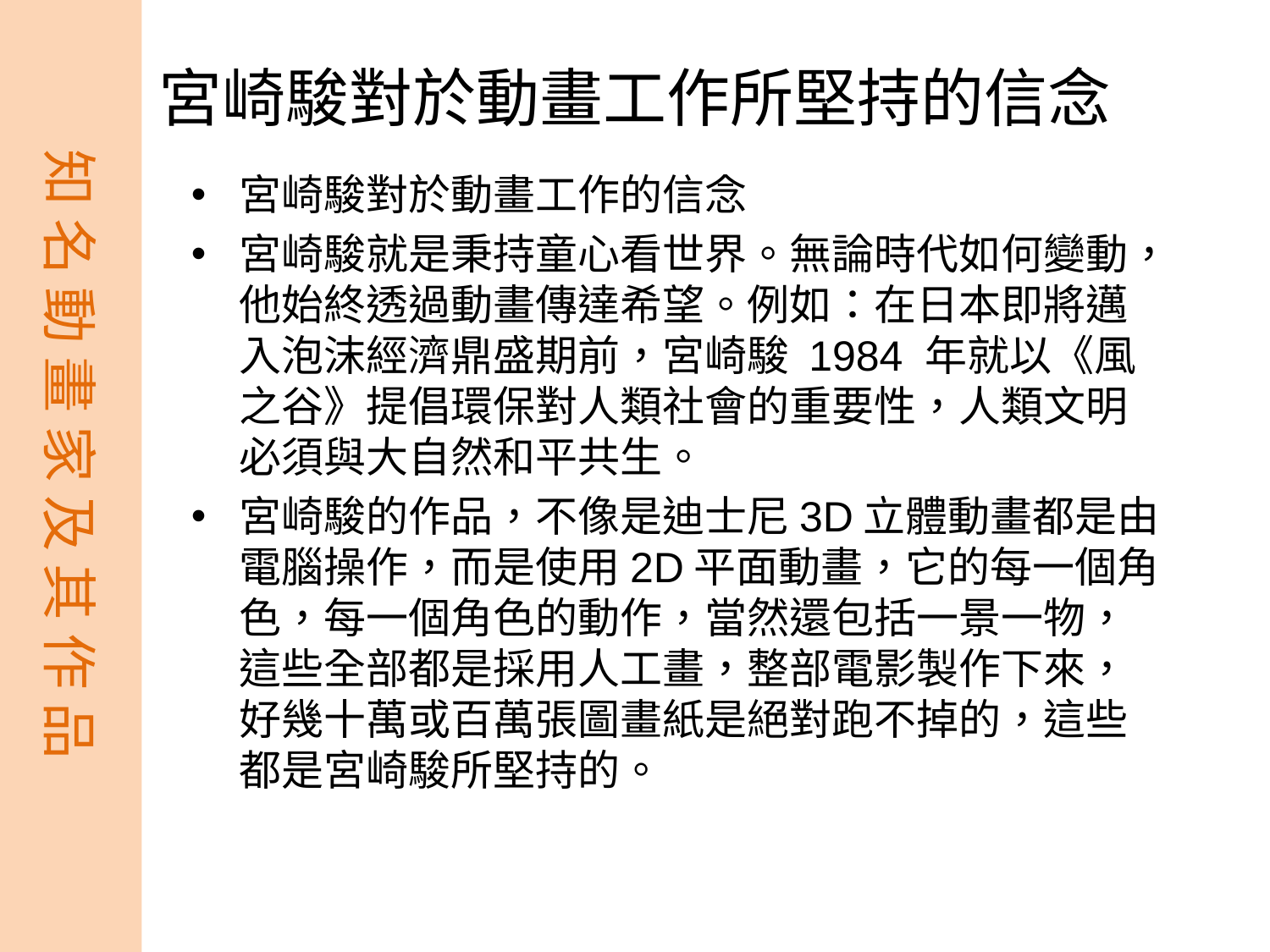

知 名 動 畫 家 及 其 作 品
# 宮崎駿對於動畫工作所堅持的信念
宮崎駿對於動畫工作的信念
宮崎駿就是秉持童心看世界。無論時代如何變動，他始終透過動畫傳達希望。例如：在日本即將邁入泡沫經濟鼎盛期前，宮崎駿 1984 年就以《風之谷》提倡環保對人類社會的重要性，人類文明必須與大自然和平共生。
宮崎駿的作品，不像是迪士尼3D立體動畫都是由電腦操作，而是使用2D平面動畫，它的每一個角色，每一個角色的動作，當然還包括一景一物，這些全部都是採用人工畫，整部電影製作下來，好幾十萬或百萬張圖畫紙是絕對跑不掉的，這些都是宮崎駿所堅持的。